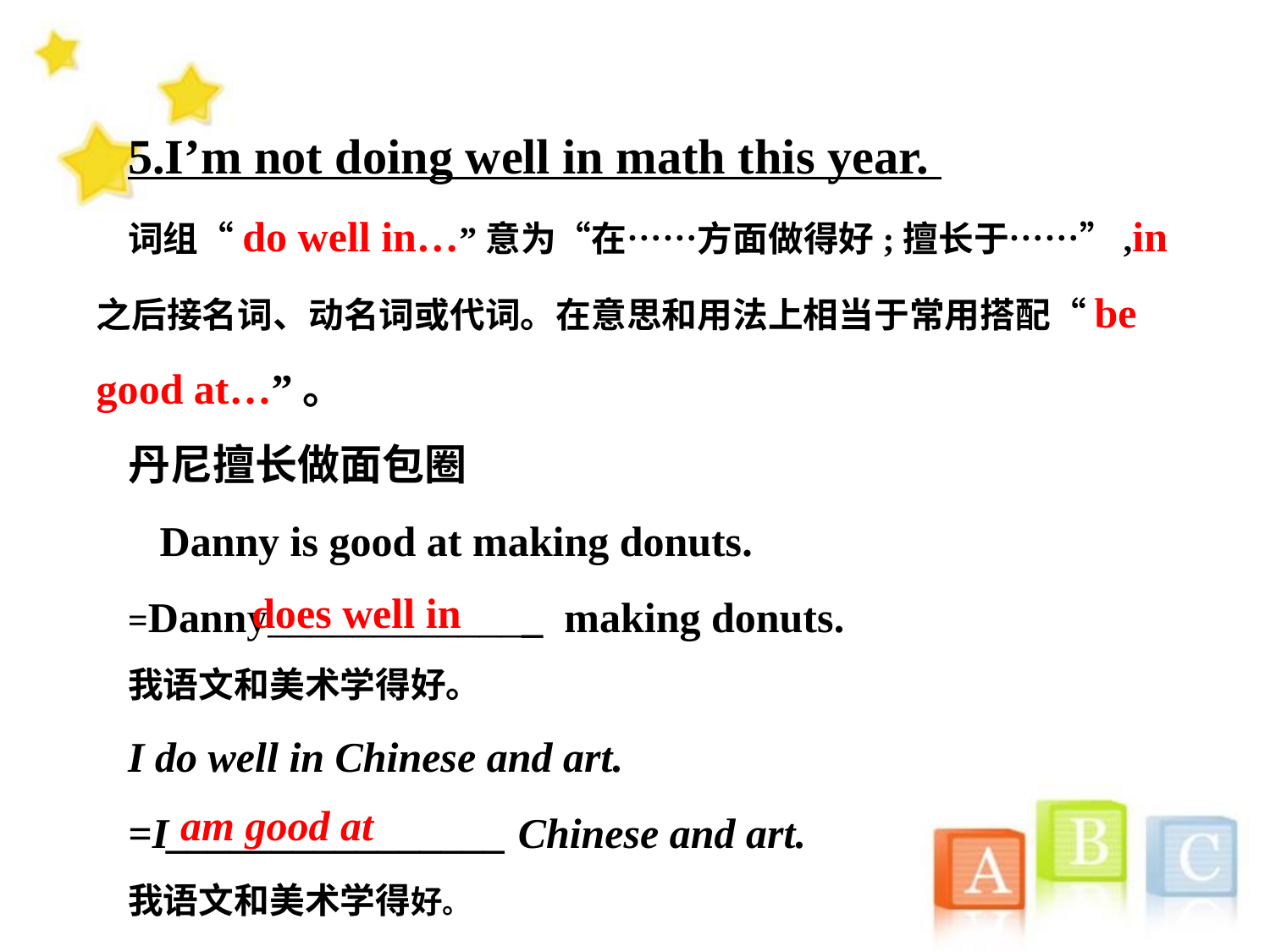

5.I’m not doing well in math this year.
词组“do well in…”意为“在……方面做得好;擅长于……”,in之后接名词、动名词或代词。在意思和用法上相当于常用搭配“be good at…”。
丹尼擅长做面包圈
   Danny is good at making donuts.
=Danny_____________  making donuts.
我语文和美术学得好。
I do well in Chinese and art.
=I________________ Chinese and art.
我语文和美术学得好。
does well in
am good at